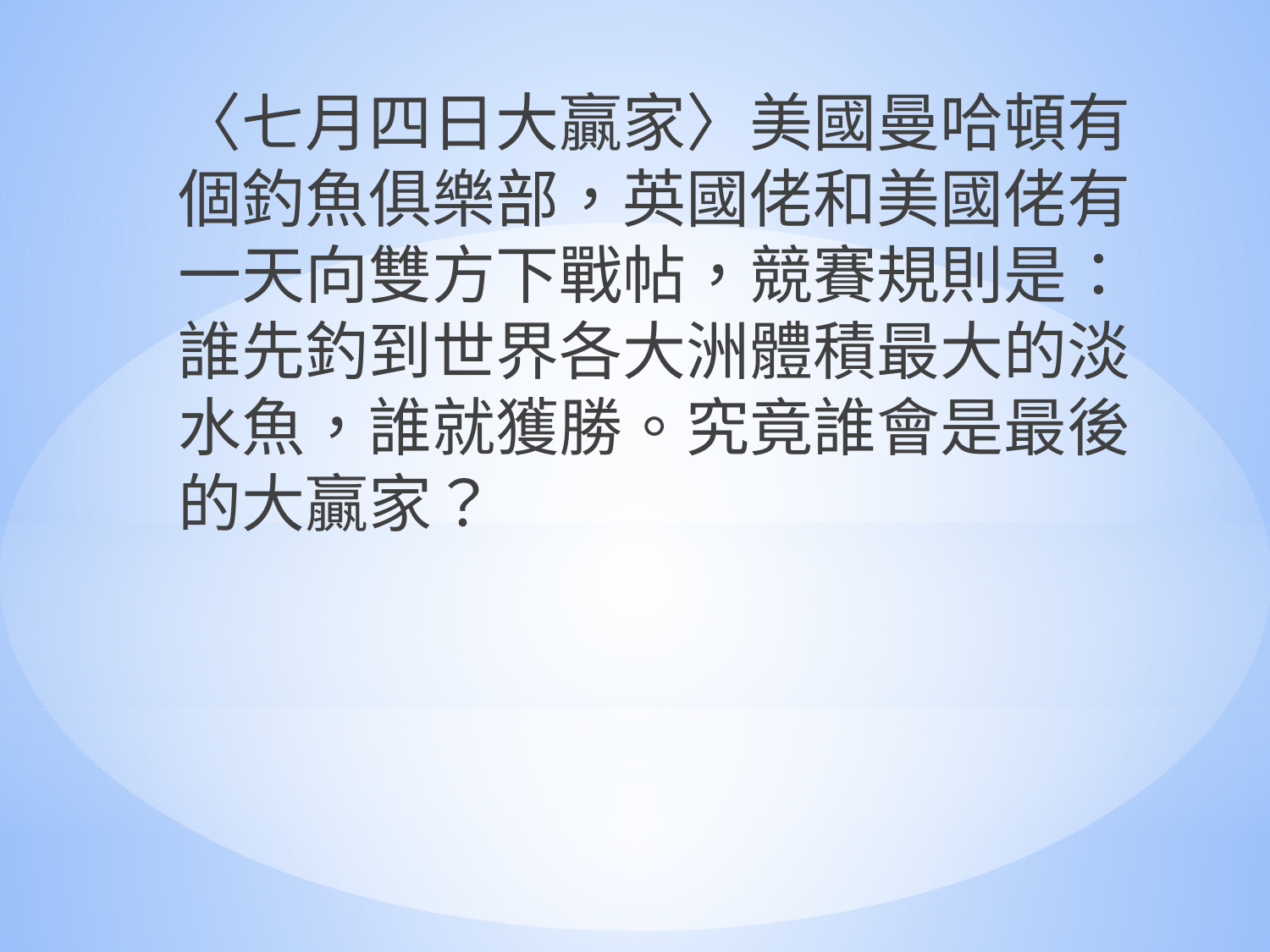

〈七月四日大贏家〉美國曼哈頓有個釣魚俱樂部，英國佬和美國佬有一天向雙方下戰帖，競賽規則是：誰先釣到世界各大洲體積最大的淡水魚，誰就獲勝。究竟誰會是最後的大贏家？
#